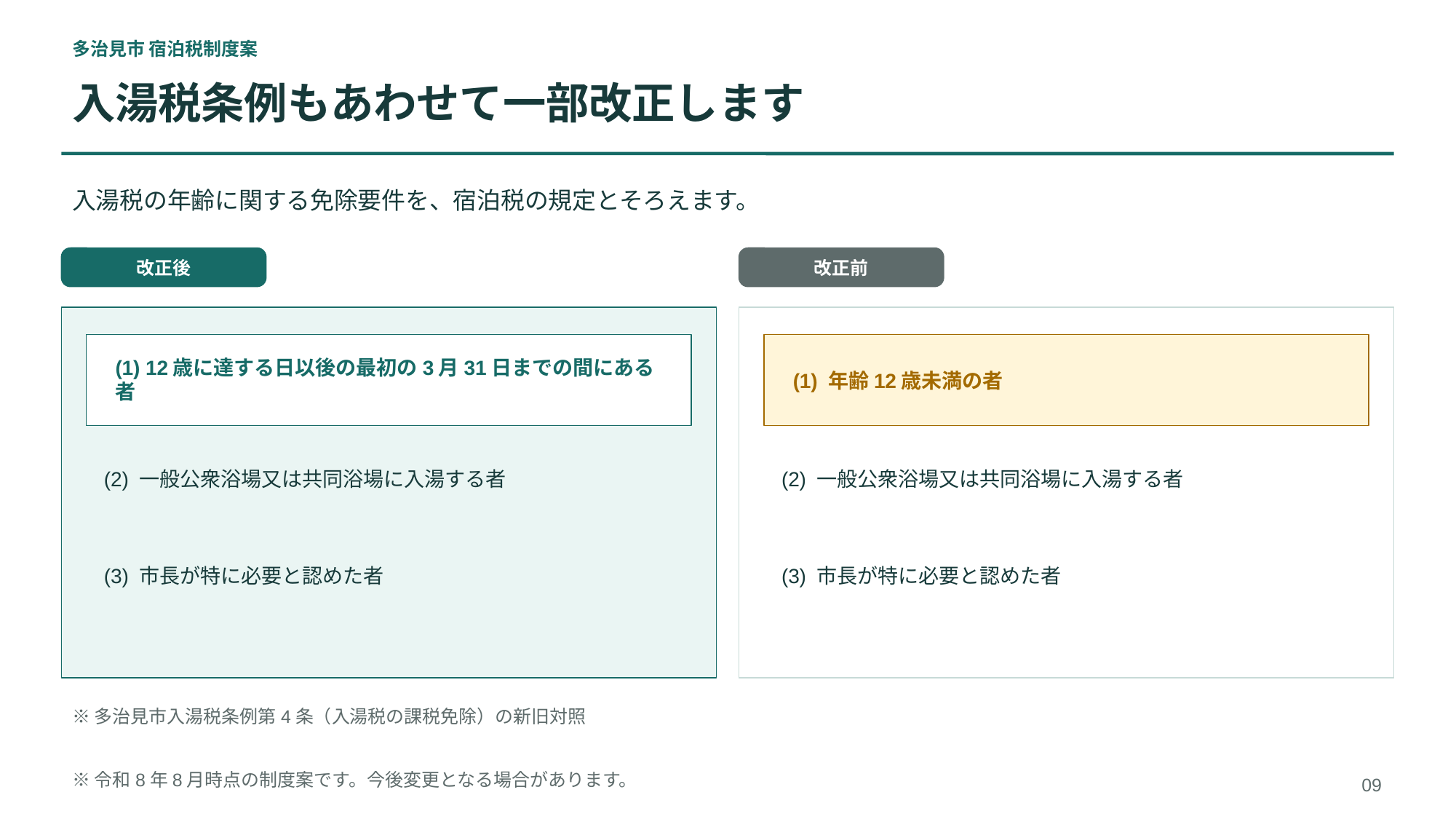

多治見市 宿泊税制度案
入湯税条例もあわせて一部改正します

入湯税の年齢に関する免除要件を、宿泊税の規定とそろえます。
改正後
改正前

(1) 12歳に達する日以後の最初の3月31日までの間にある者
(1) 年齢12歳未満の者
(2) 一般公衆浴場又は共同浴場に入湯する者
(2) 一般公衆浴場又は共同浴場に入湯する者
(3) 市長が特に必要と認めた者
(3) 市長が特に必要と認めた者
※多治見市入湯税条例第4条（入湯税の課税免除）の新旧対照
※令和8年8月時点の制度案です。今後変更となる場合があります。
09